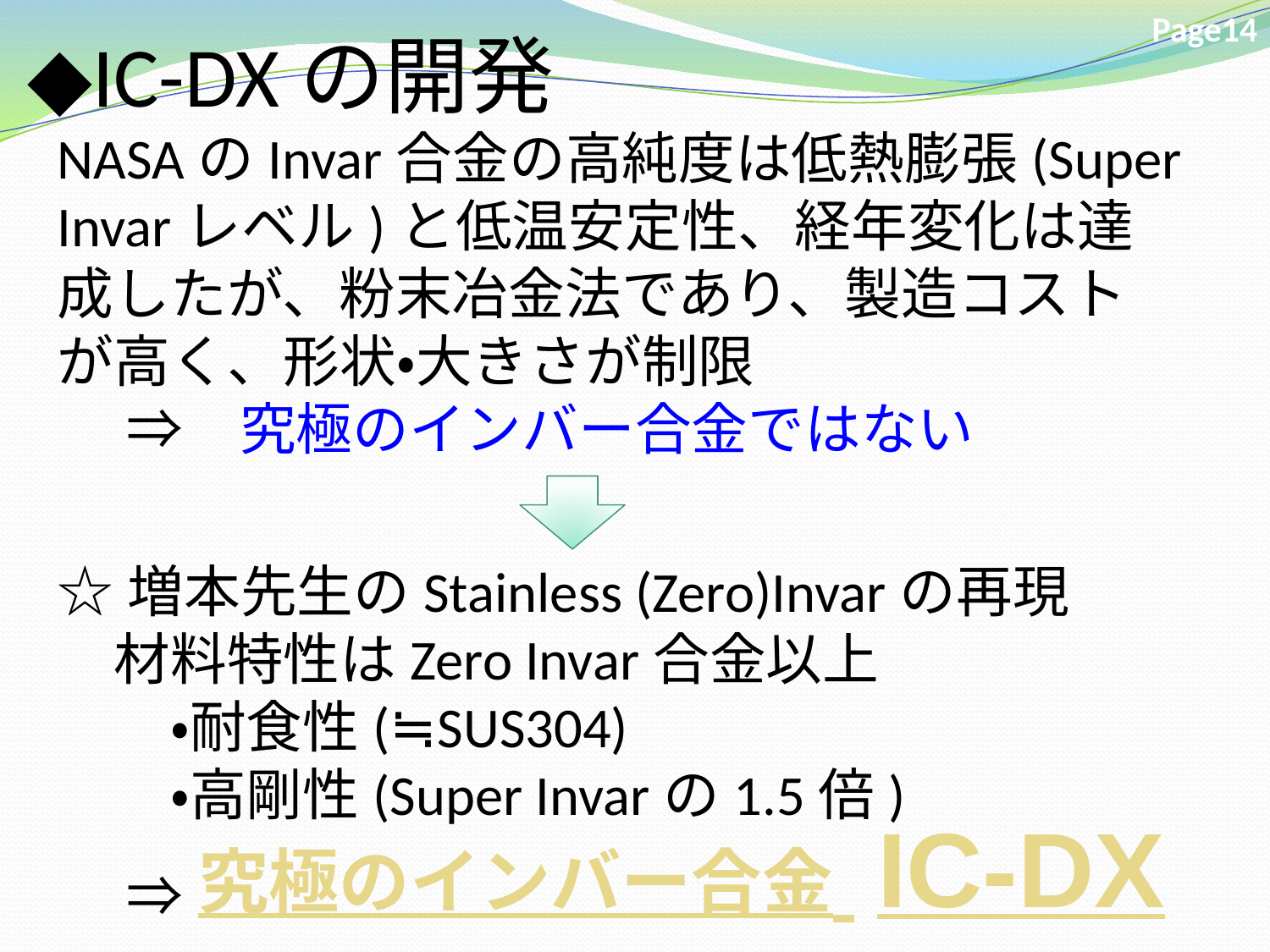

Page14
◆IC-DXの開発
NASAのInvar合金の高純度は低熱膨張(Super Invarレベル)と低温安定性、経年変化は達成したが、粉末冶金法であり、製造コストが高く、形状・大きさが制限
　 ⇒　究極のインバー合金ではない

☆増本先生のStainless (Zero)Invarの再現
　材料特性はZero Invar合金以上
　　・耐食性(≒SUS304)
　　・高剛性(Super Invarの1.5倍)

　 ⇒

究極のインバー合金 IC-DX